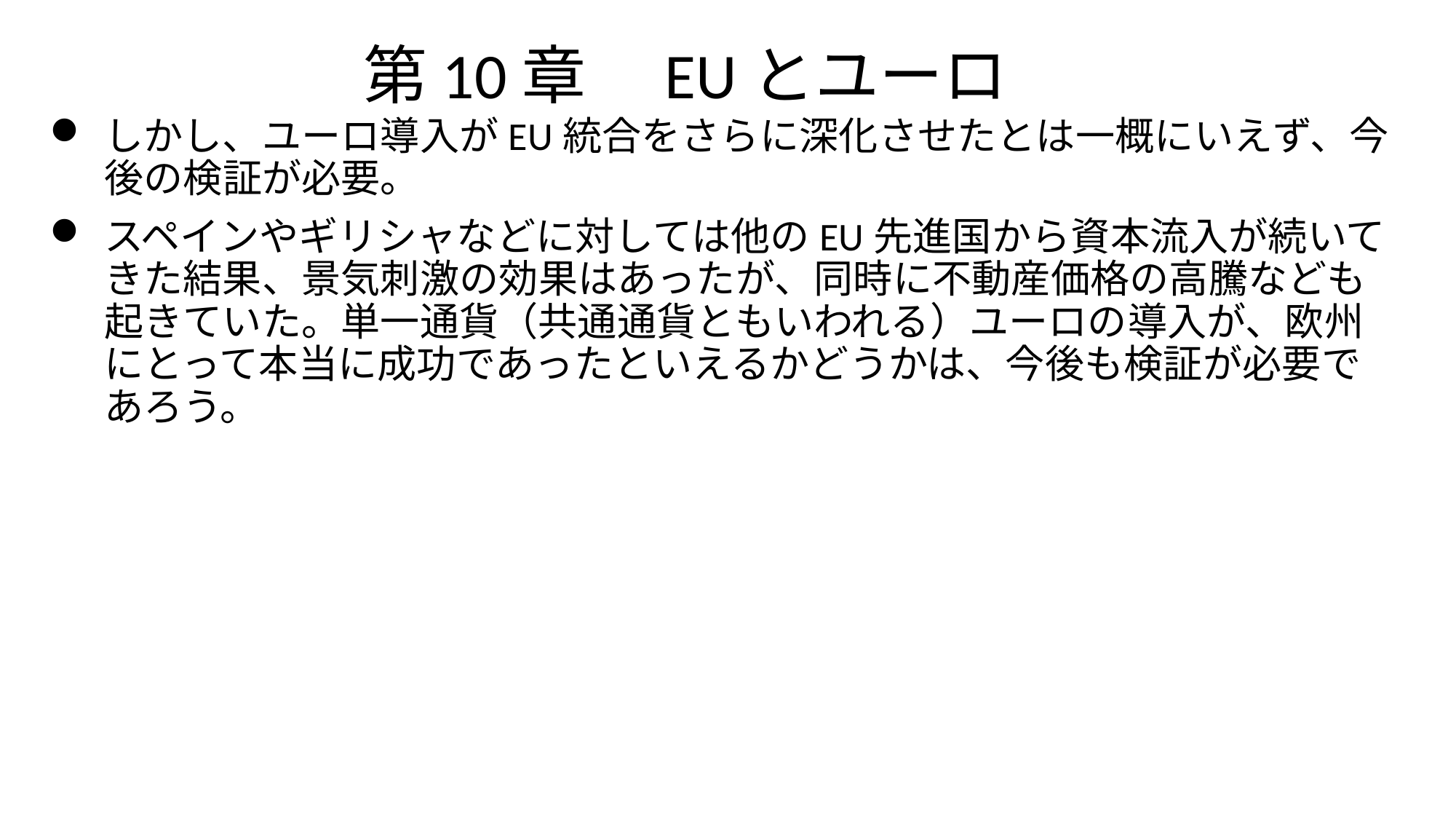

# 第10章　EUとユーロ
しかし、ユーロ導入がEU統合をさらに深化させたとは一概にいえず、今後の検証が必要。
スペインやギリシャなどに対しては他のEU先進国から資本流入が続いてきた結果、景気刺激の効果はあったが、同時に不動産価格の高騰なども起きていた。単一通貨（共通通貨ともいわれる）ユーロの導入が、欧州にとって本当に成功であったといえるかどうかは、今後も検証が必要であろう。